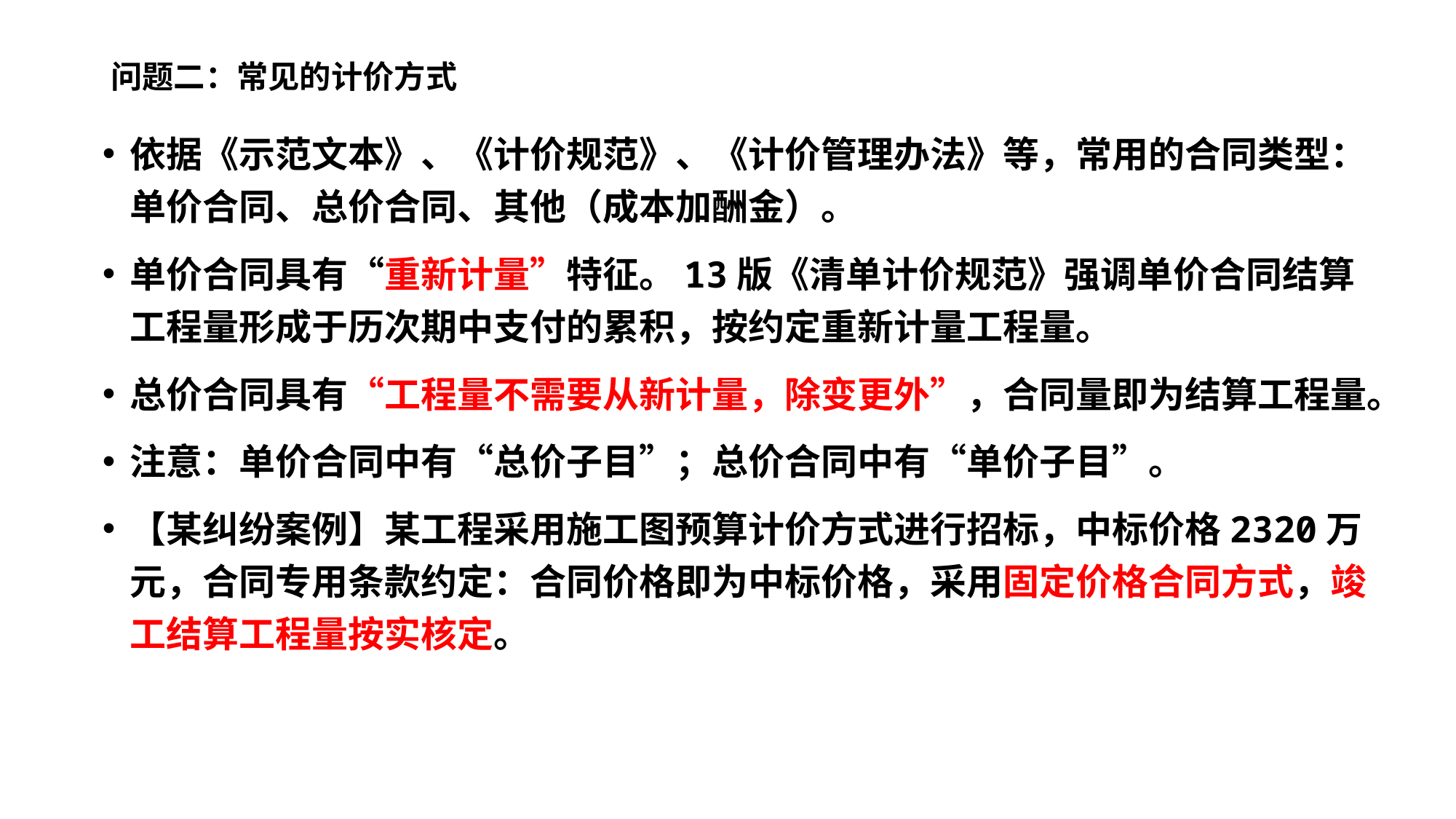

# 问题二：常见的计价方式
依据《示范文本》、《计价规范》、《计价管理办法》等，常用的合同类型：单价合同、总价合同、其他（成本加酬金）。
单价合同具有“重新计量”特征。13版《清单计价规范》强调单价合同结算工程量形成于历次期中支付的累积，按约定重新计量工程量。
总价合同具有“工程量不需要从新计量，除变更外”，合同量即为结算工程量。
注意：单价合同中有“总价子目”；总价合同中有“单价子目”。
【某纠纷案例】某工程采用施工图预算计价方式进行招标，中标价格2320万元，合同专用条款约定：合同价格即为中标价格，采用固定价格合同方式，竣工结算工程量按实核定。